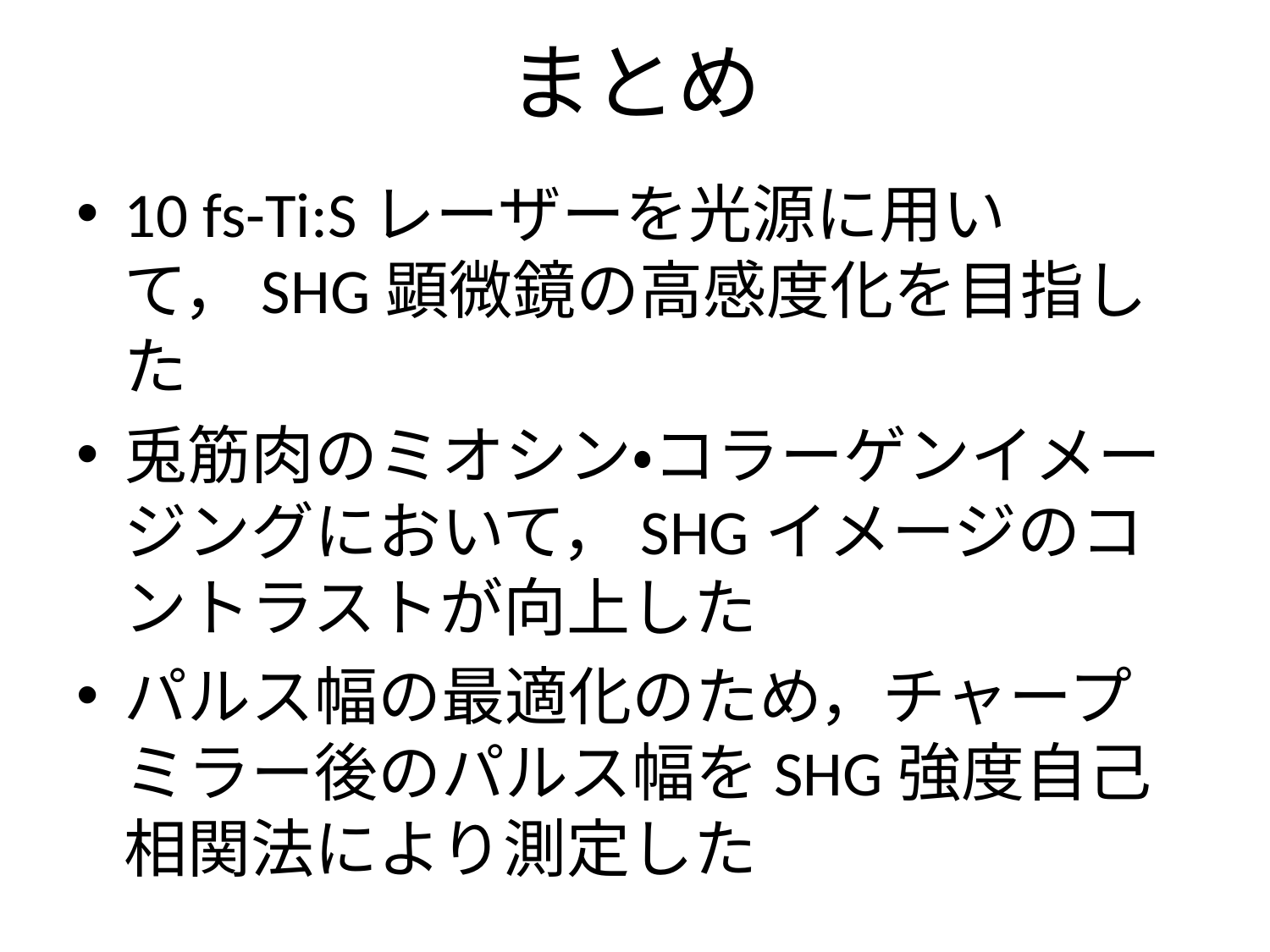

# まとめ
10 fs-Ti:Sレーザーを光源に用いて，SHG顕微鏡の高感度化を目指した
兎筋肉のミオシン・コラーゲンイメージングにおいて，SHGイメージのコントラストが向上した
パルス幅の最適化のため，チャープミラー後のパルス幅をSHG強度自己相関法により測定した